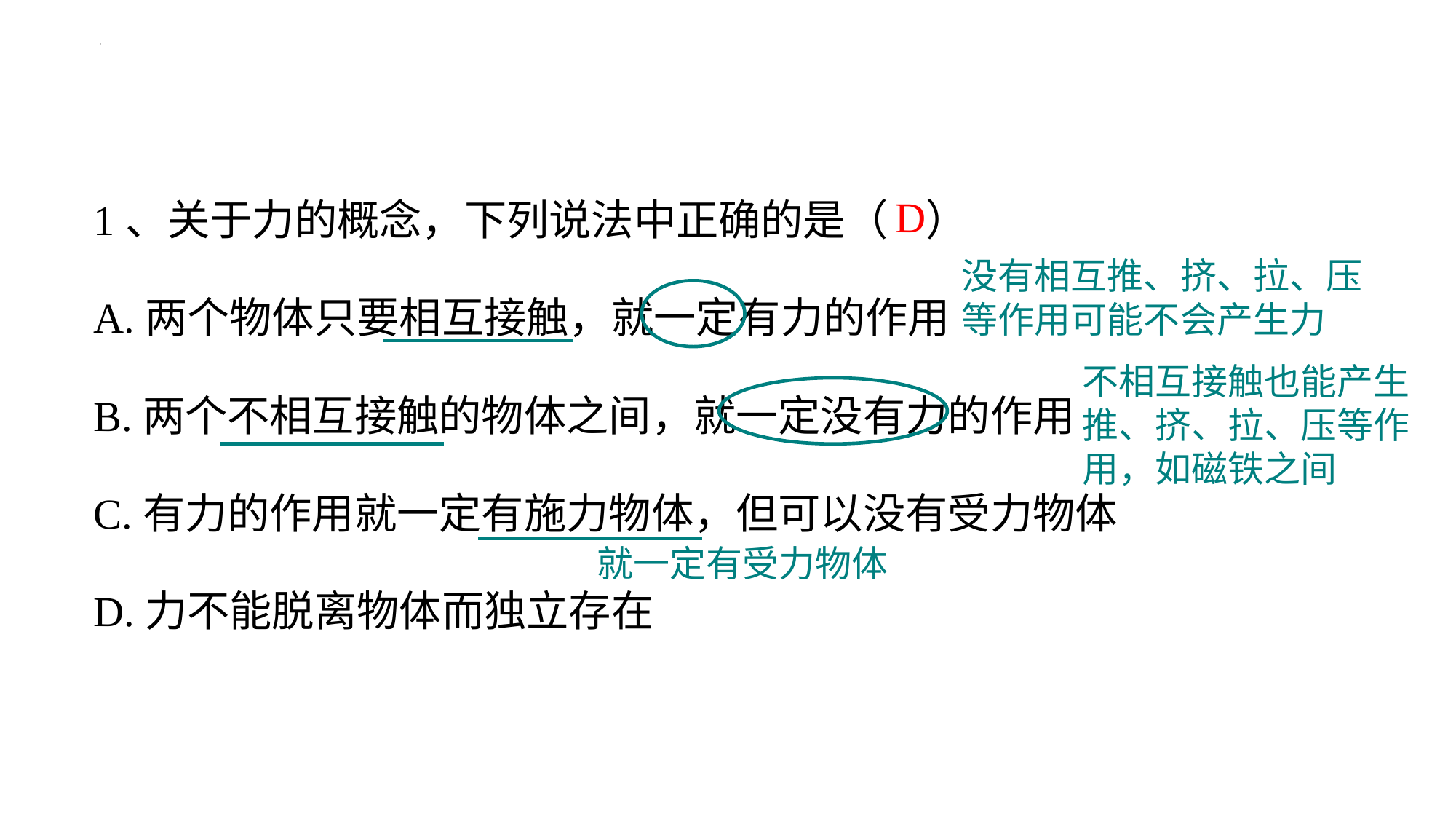

1、关于力的概念，下列说法中正确的是（    ）
A.两个物体只要相互接触，就一定有力的作用
B.两个不相互接触的物体之间，就一定没有力的作用
C.有力的作用就一定有施力物体，但可以没有受力物体
D.力不能脱离物体而独立存在
D
没有相互推、挤、拉、压等作用可能不会产生力

不相互接触也能产生推、挤、拉、压等作用，如磁铁之间

就一定有受力物体